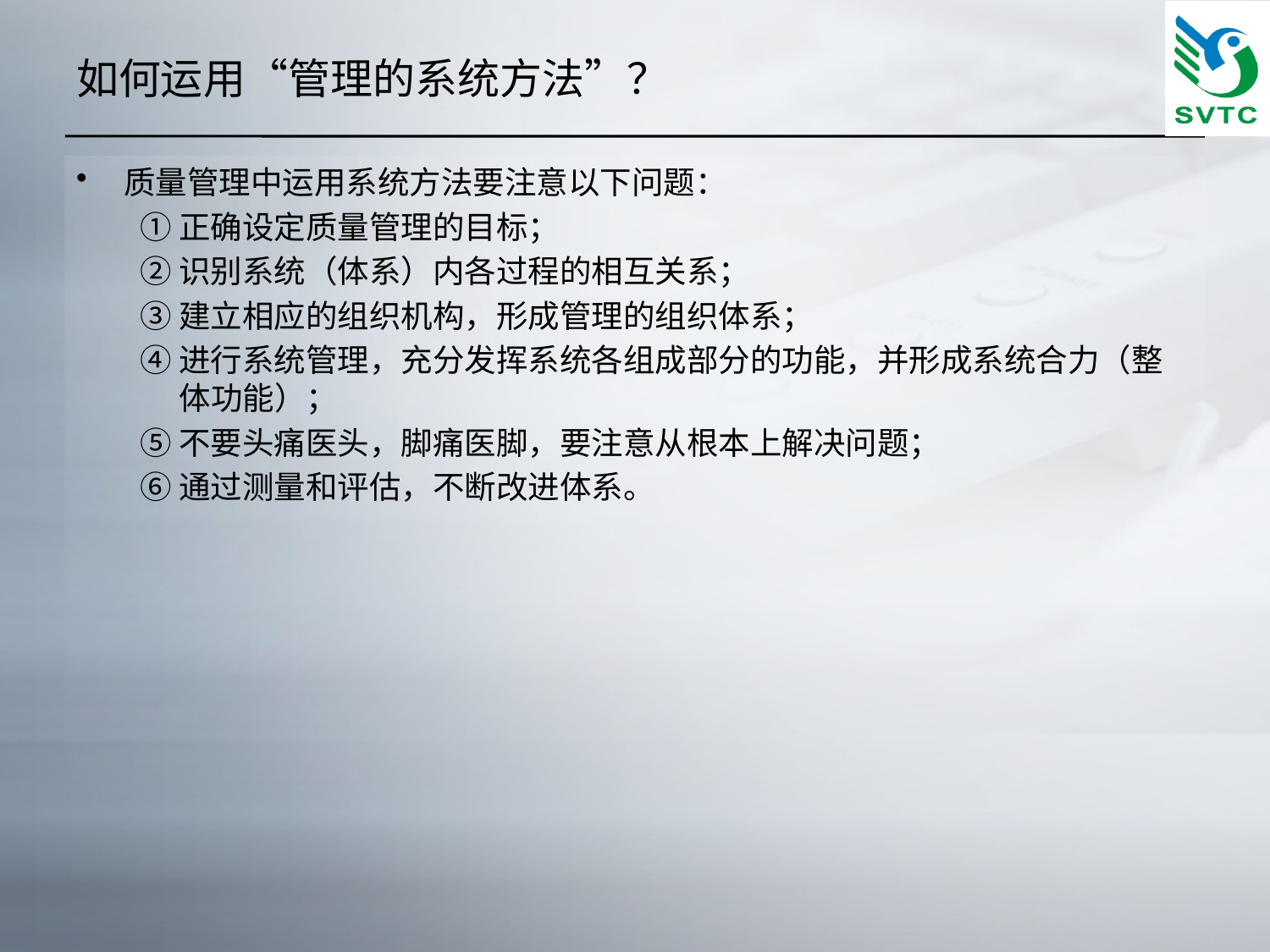

# 如何运用“管理的系统方法”？
质量管理中运用系统方法要注意以下问题：
①正确设定质量管理的目标；
②识别系统（体系）内各过程的相互关系；
③建立相应的组织机构，形成管理的组织体系；
④进行系统管理，充分发挥系统各组成部分的功能，并形成系统合力（整体功能）；
⑤不要头痛医头，脚痛医脚，要注意从根本上解决问题；
⑥通过测量和评估，不断改进体系。